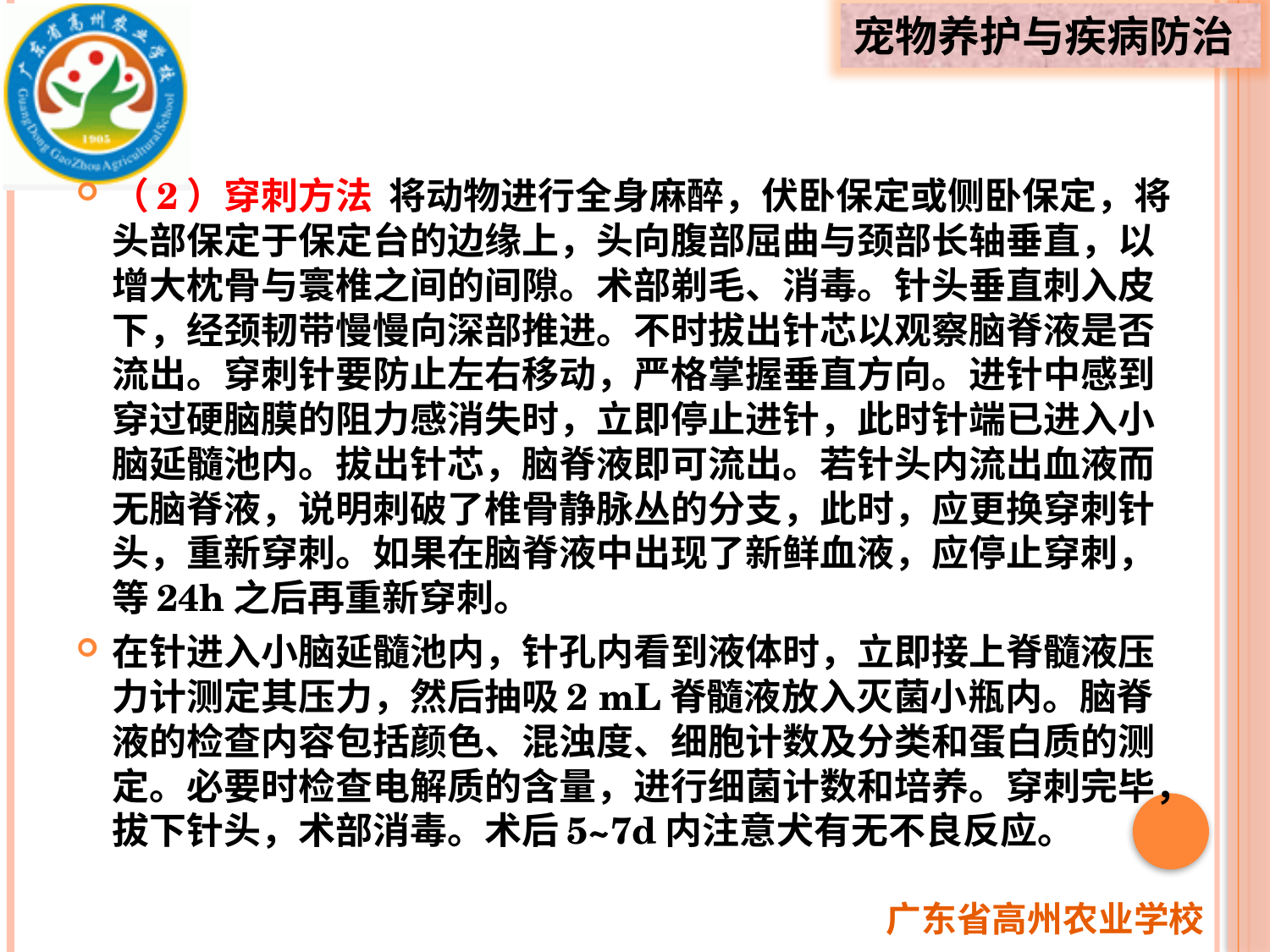

（2）穿刺方法  将动物进行全身麻醉，伏卧保定或侧卧保定，将头部保定于保定台的边缘上，头向腹部屈曲与颈部长轴垂直，以增大枕骨与寰椎之间的间隙。术部剃毛、消毒。针头垂直刺入皮下，经颈韧带慢慢向深部推进。不时拔出针芯以观察脑脊液是否流出。穿刺针要防止左右移动，严格掌握垂直方向。进针中感到穿过硬脑膜的阻力感消失时，立即停止进针，此时针端已进入小脑延髓池内。拔出针芯，脑脊液即可流出。若针头内流出血液而无脑脊液，说明刺破了椎骨静脉丛的分支，此时，应更换穿刺针头，重新穿刺。如果在脑脊液中出现了新鲜血液，应停止穿刺，等24h之后再重新穿刺。
在针进入小脑延髓池内，针孔内看到液体时，立即接上脊髓液压力计测定其压力，然后抽吸2 mL脊髓液放入灭菌小瓶内。脑脊液的检查内容包括颜色、混浊度、细胞计数及分类和蛋白质的测定。必要时检查电解质的含量，进行细菌计数和培养。穿刺完毕，拔下针头，术部消毒。术后5~7d内注意犬有无不良反应。